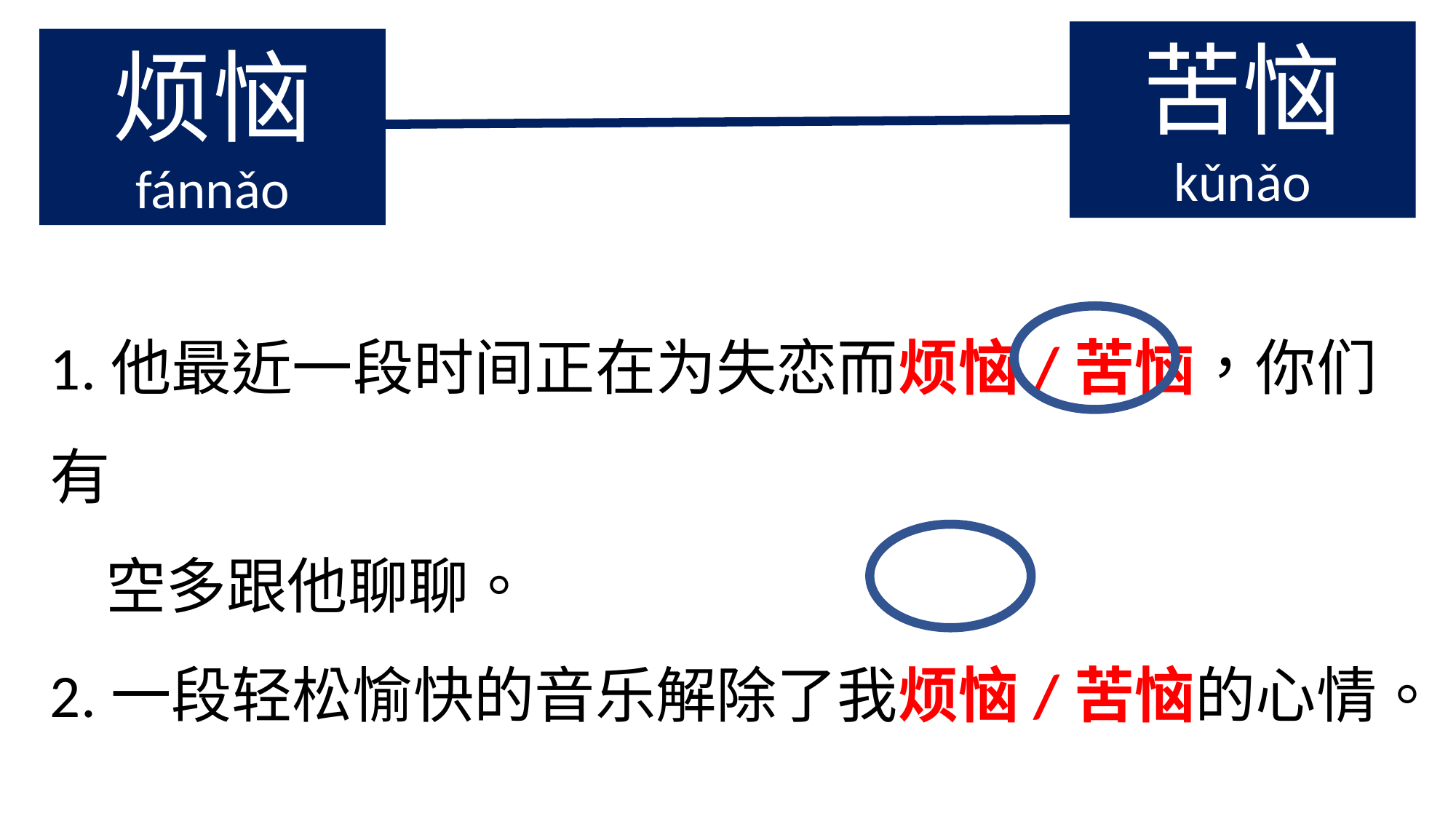

苦恼
kǔnǎo
烦恼
fánnǎo
1.他最近一段时间正在为失恋而烦恼/苦恼，你们有
   空多跟他聊聊。
2.一段轻松愉快的音乐解除了我烦恼/苦恼的心情。